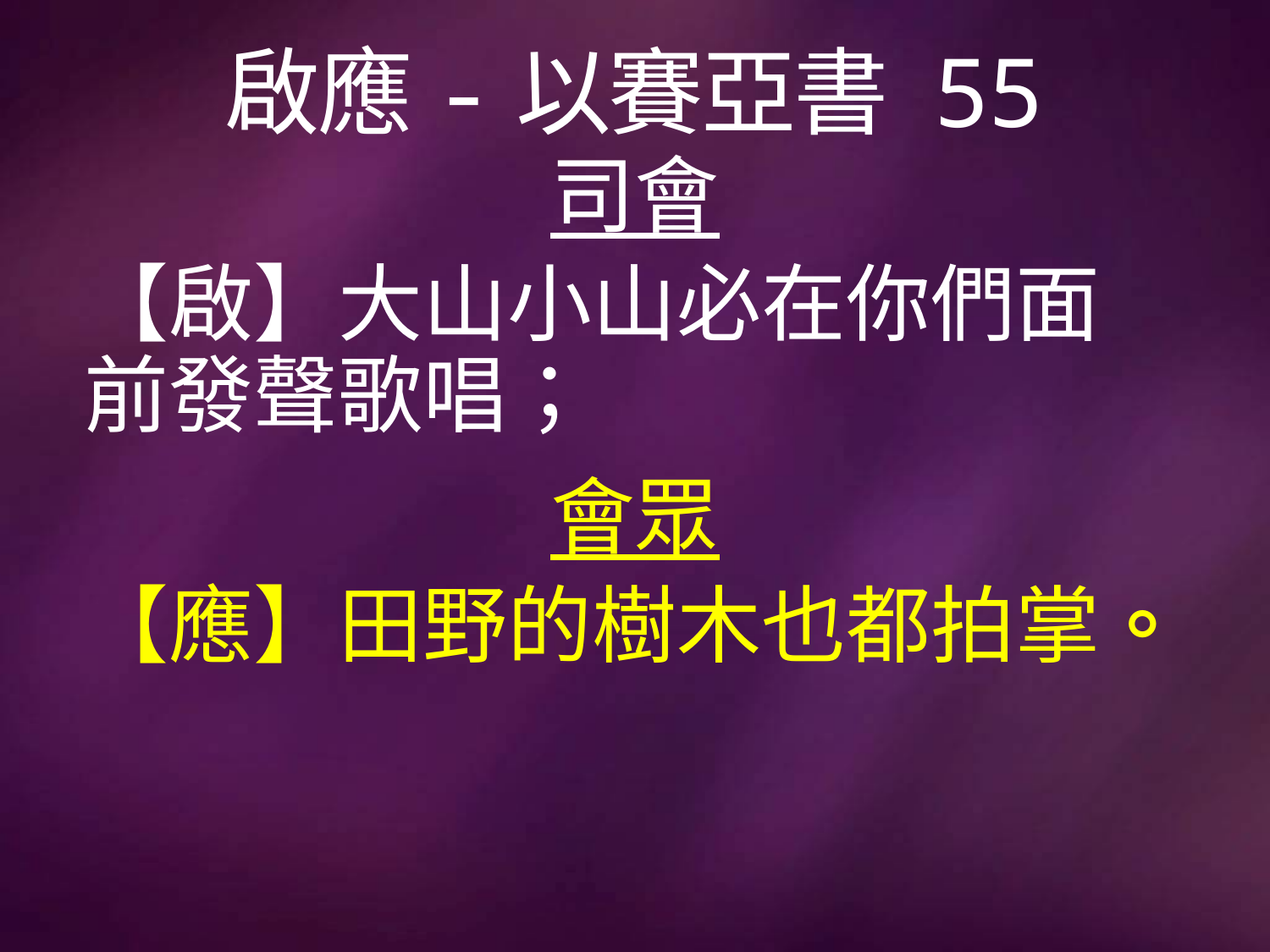

# 啟應-以賽亞書 55
司會
【啟】大山小山必在你們面前發聲歌唱；

會眾
【應】田野的樹木也都拍掌。